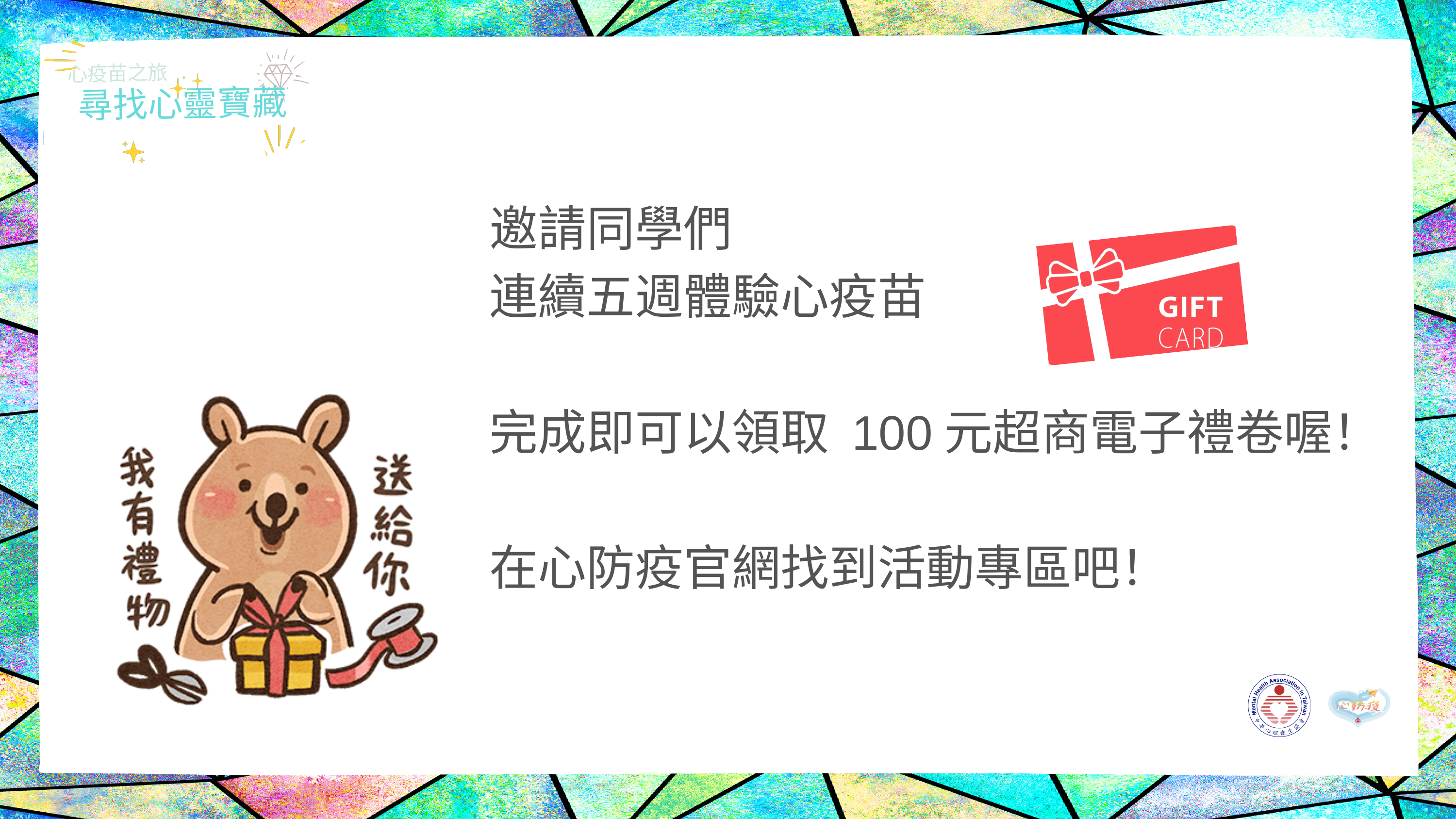

心疫苗之旅

尋找心靈寶藏

邀請同學們
連續五週體驗心疫苗

完成即可以領取 100元超商電子禮卷喔！

在心防疫官網找到活動專區吧！